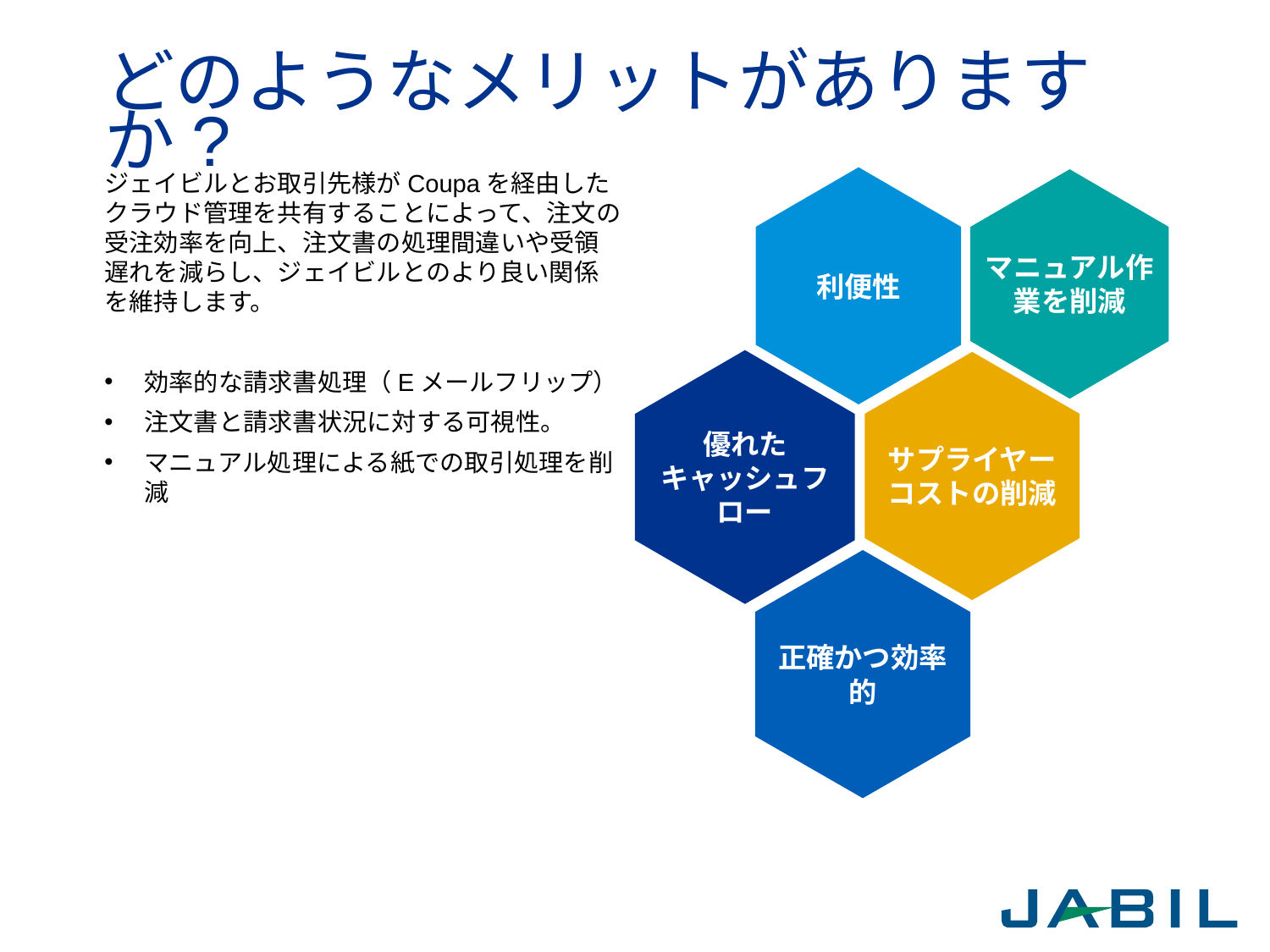

# どのようなメリットがありますか?
利便性
マニュアル作業を削減
優れた
キャッシュフロー
サプライヤー
コストの削減
正確かつ効率的
ジェイビルとお取引先様がCoupaを経由したクラウド管理を共有することによって、注文の受注効率を向上、注文書の処理間違いや受領遅れを減らし、ジェイビルとのより良い関係を維持します。

効率的な請求書処理（Eメールフリップ）
注文書と請求書状況に対する可視性。
マニュアル処理による紙での取引処理を削減